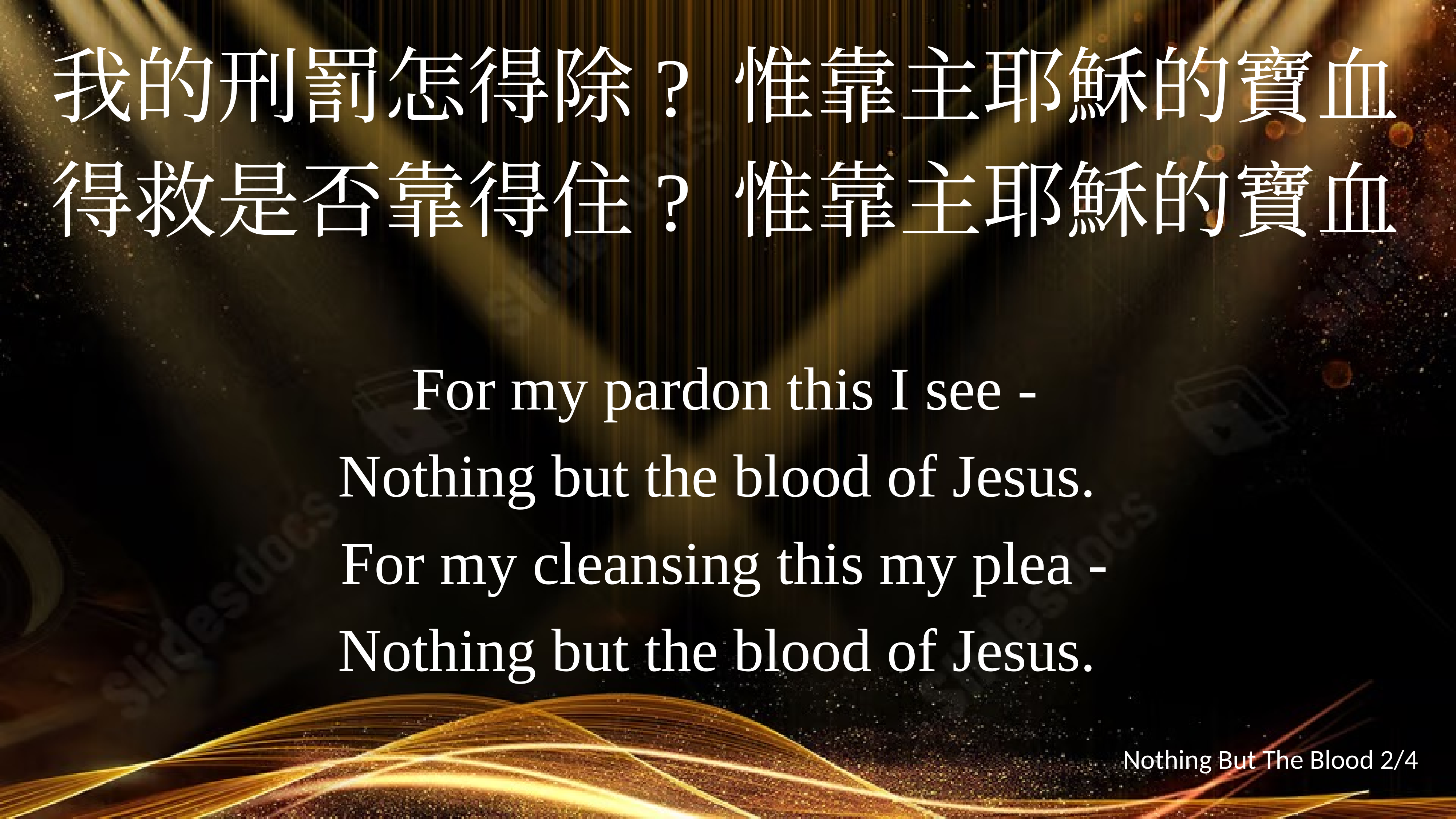

我的刑罰怎得除? 惟靠主耶穌的寶血
得救是否靠得住? 惟靠主耶穌的寶血

For my pardon this I see -
Nothing but the blood of Jesus.
For my cleansing this my plea -
Nothing but the blood of Jesus.
Nothing But The Blood 2/4